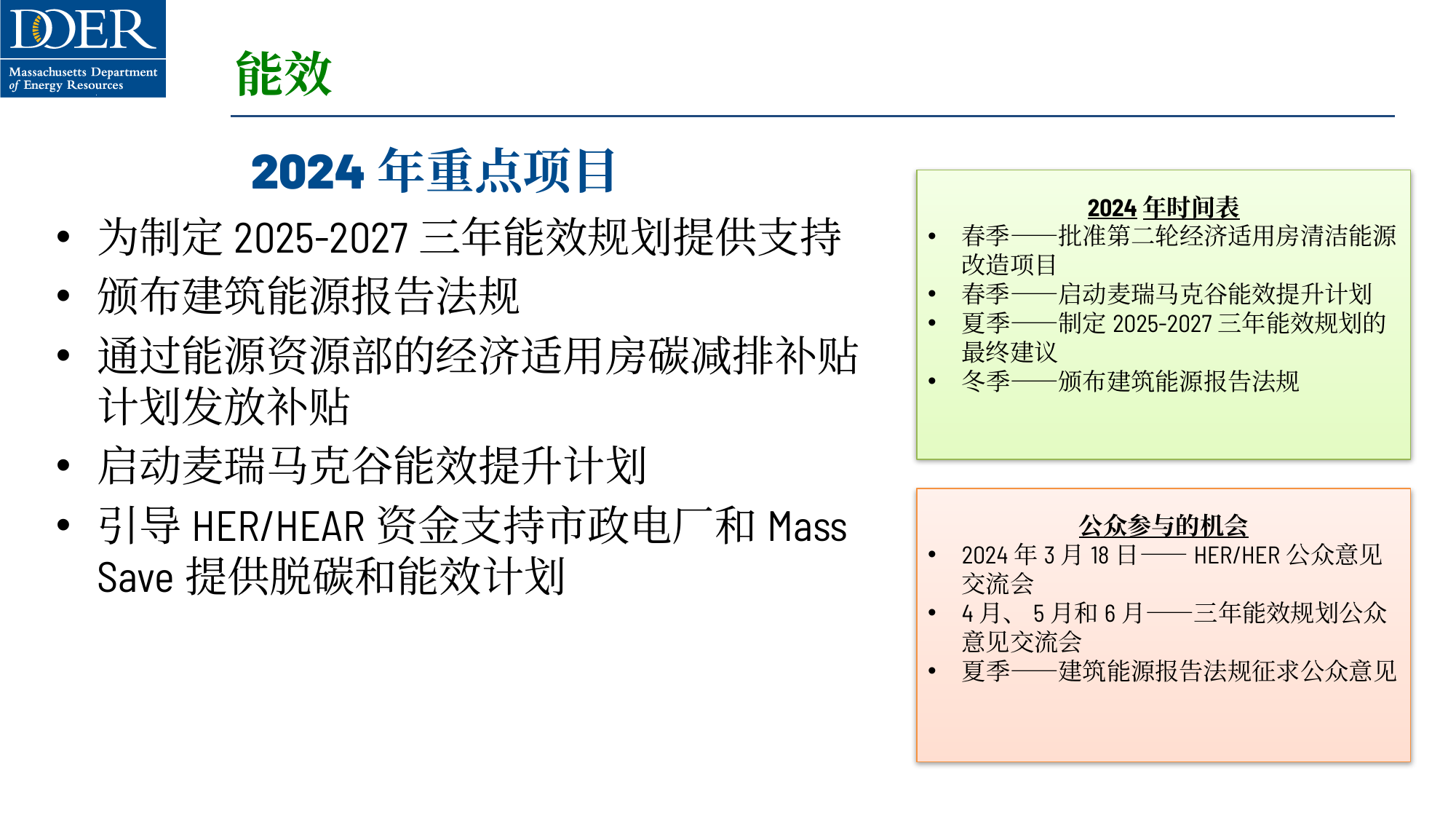

# 能效
2024年重点项目
2024年时间表
春季——批准第二轮经济适用房清洁能源改造项目
春季——启动麦瑞马克谷能效提升计划
夏季——制定2025-2027三年能效规划的最终建议
冬季——颁布建筑能源报告法规

为制定2025-2027三年能效规划提供支持
颁布建筑能源报告法规
通过能源资源部的经济适用房碳减排补贴计划发放补贴
启动麦瑞马克谷能效提升计划
引导HER/HEAR资金支持市政电厂和Mass Save提供脱碳和能效计划

公众参与的机会
2024年3月18日——HER/HER公众意见交流会
4月、5月和6月——三年能效规划公众意见交流会
夏季——建筑能源报告法规征求公众意见